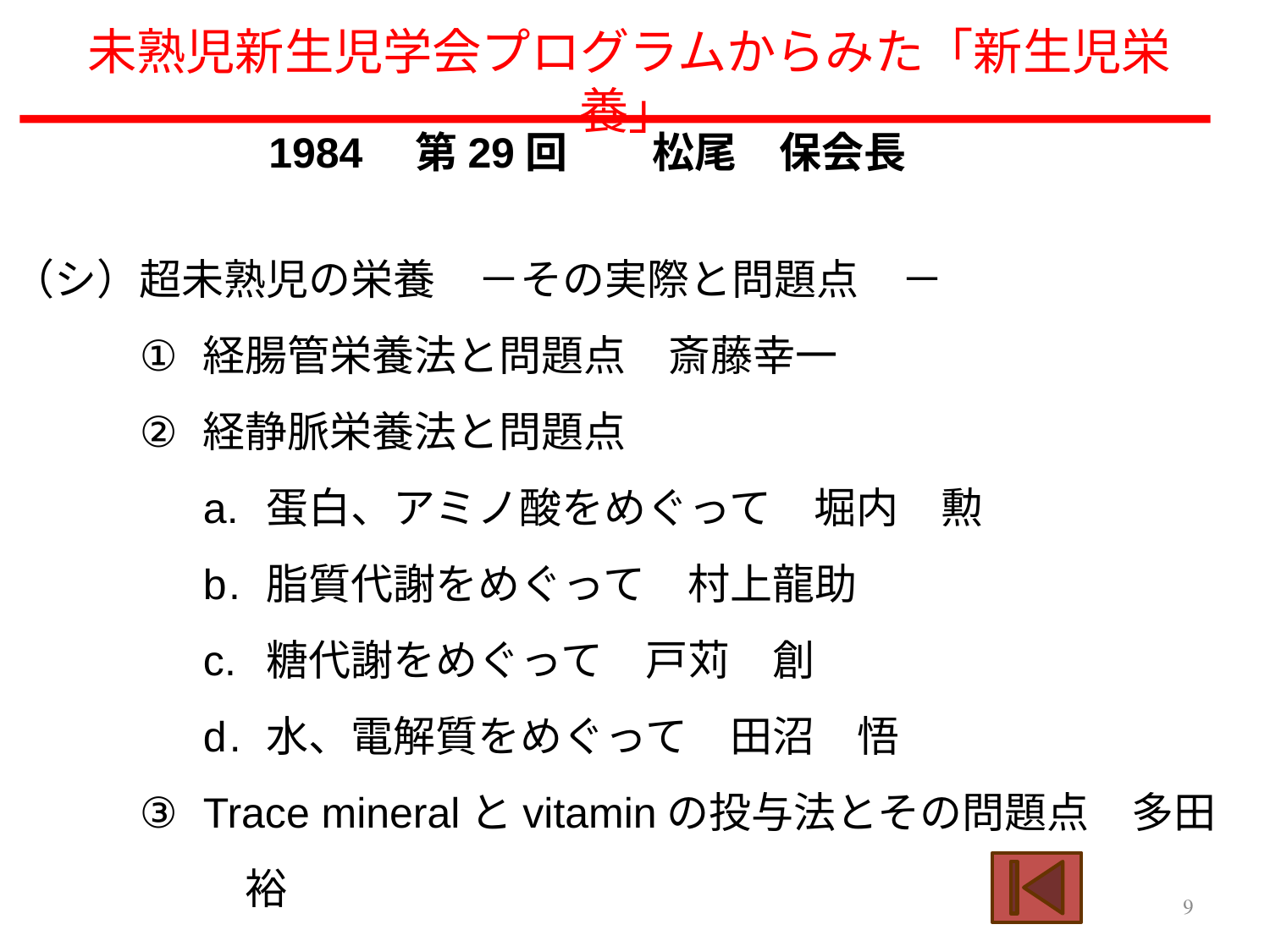

# 未熟児新生児学会プログラムからみた「新生児栄養」

1984　第29回　　松尾　保会長
（シ）超未熟児の栄養　－その実際と問題点　－
経腸管栄養法と問題点　斎藤幸一
経静脈栄養法と問題点
蛋白、アミノ酸をめぐって　堀内　勲
脂質代謝をめぐって　村上龍助
糖代謝をめぐって　戸苅　創
水、電解質をめぐって　田沼　悟
Trace mineralとvitaminの投与法とその問題点　多田　裕

9